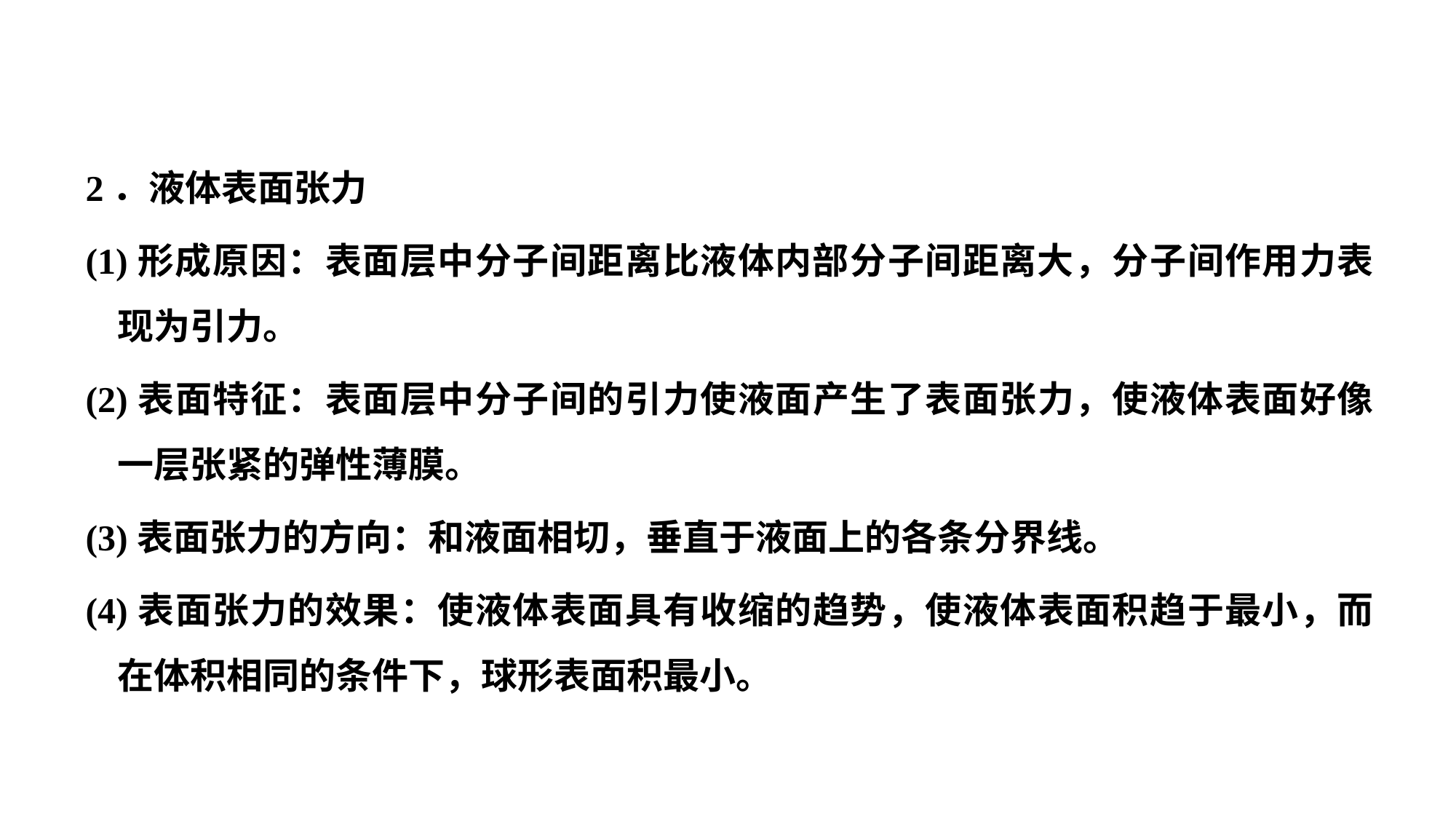

2．液体表面张力
(1)形成原因：表面层中分子间距离比液体内部分子间距离大，分子间作用力表现为引力。
(2)表面特征：表面层中分子间的引力使液面产生了表面张力，使液体表面好像一层张紧的弹性薄膜。
(3)表面张力的方向：和液面相切，垂直于液面上的各条分界线。
(4)表面张力的效果：使液体表面具有收缩的趋势，使液体表面积趋于最小，而在体积相同的条件下，球形表面积最小。